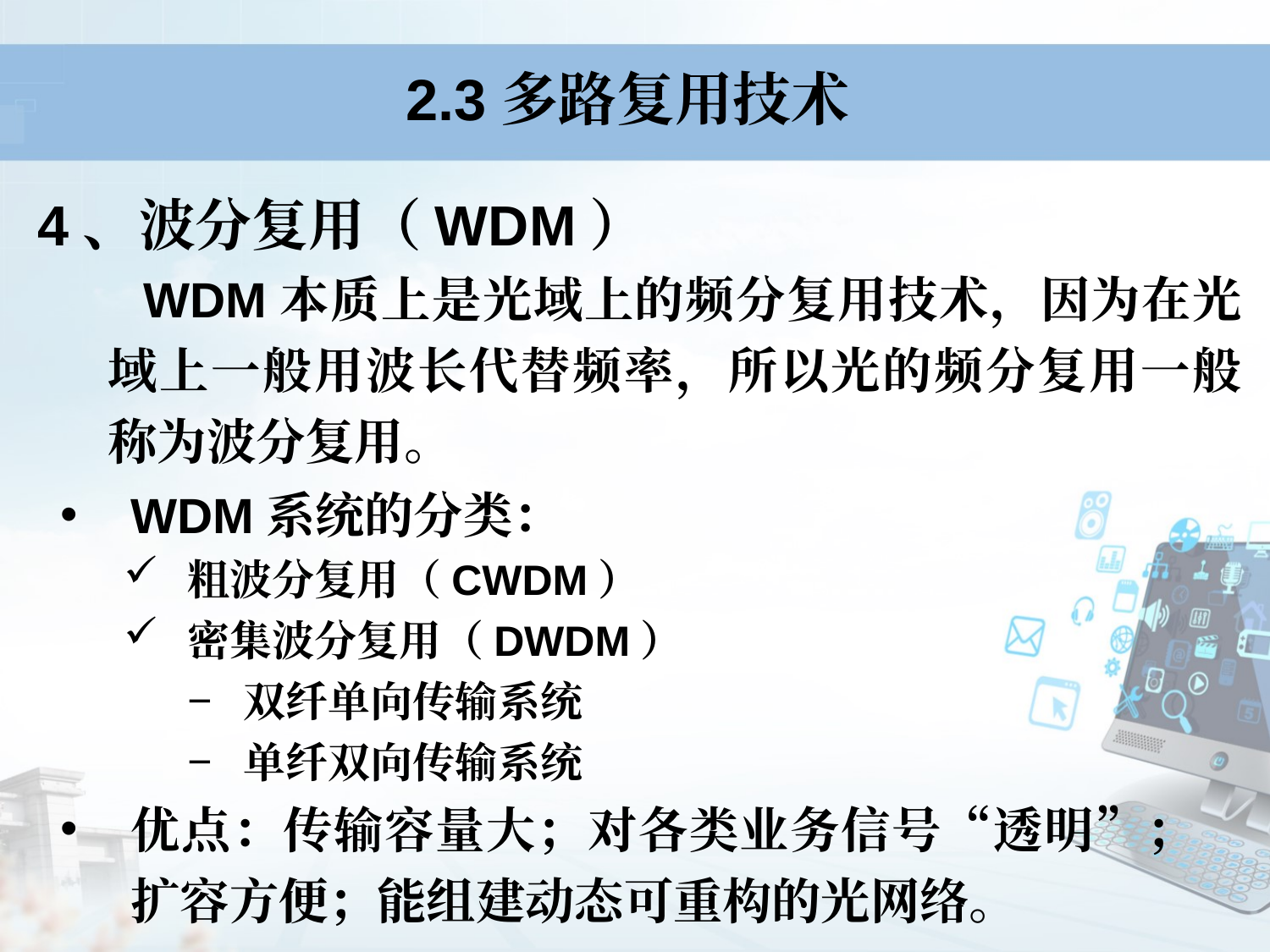

# 2.3多路复用技术
4、波分复用（WDM）
       WDM本质上是光域上的频分复用技术，因为在光域上一般用波长代替频率，所以光的频分复用一般称为波分复用。

WDM系统的分类：
粗波分复用（CWDM）
密集波分复用（DWDM）
双纤单向传输系统
单纤双向传输系统
优点：传输容量大；对各类业务信号“透明”；扩容方便；能组建动态可重构的光网络。